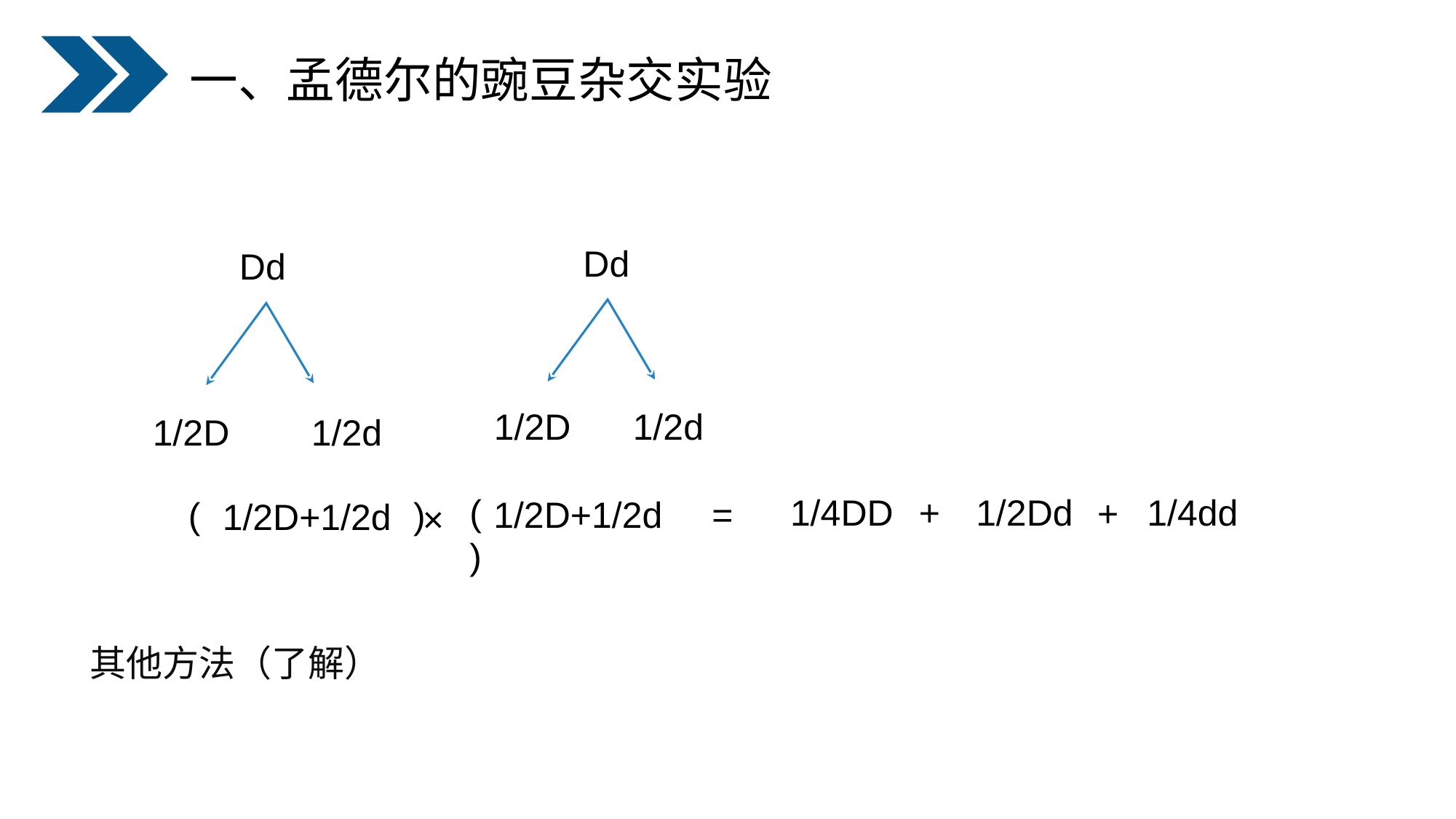

一、孟德尔的豌豆杂交实验
Dd
Dd

1/2d
1/2D
1/2D
1/2d
(                    )
1/4DD
+
1/2Dd
1/4dd
+
1/2D+1/2d
=
(                     )
1/2D+1/2d
×
其他方法（了解）